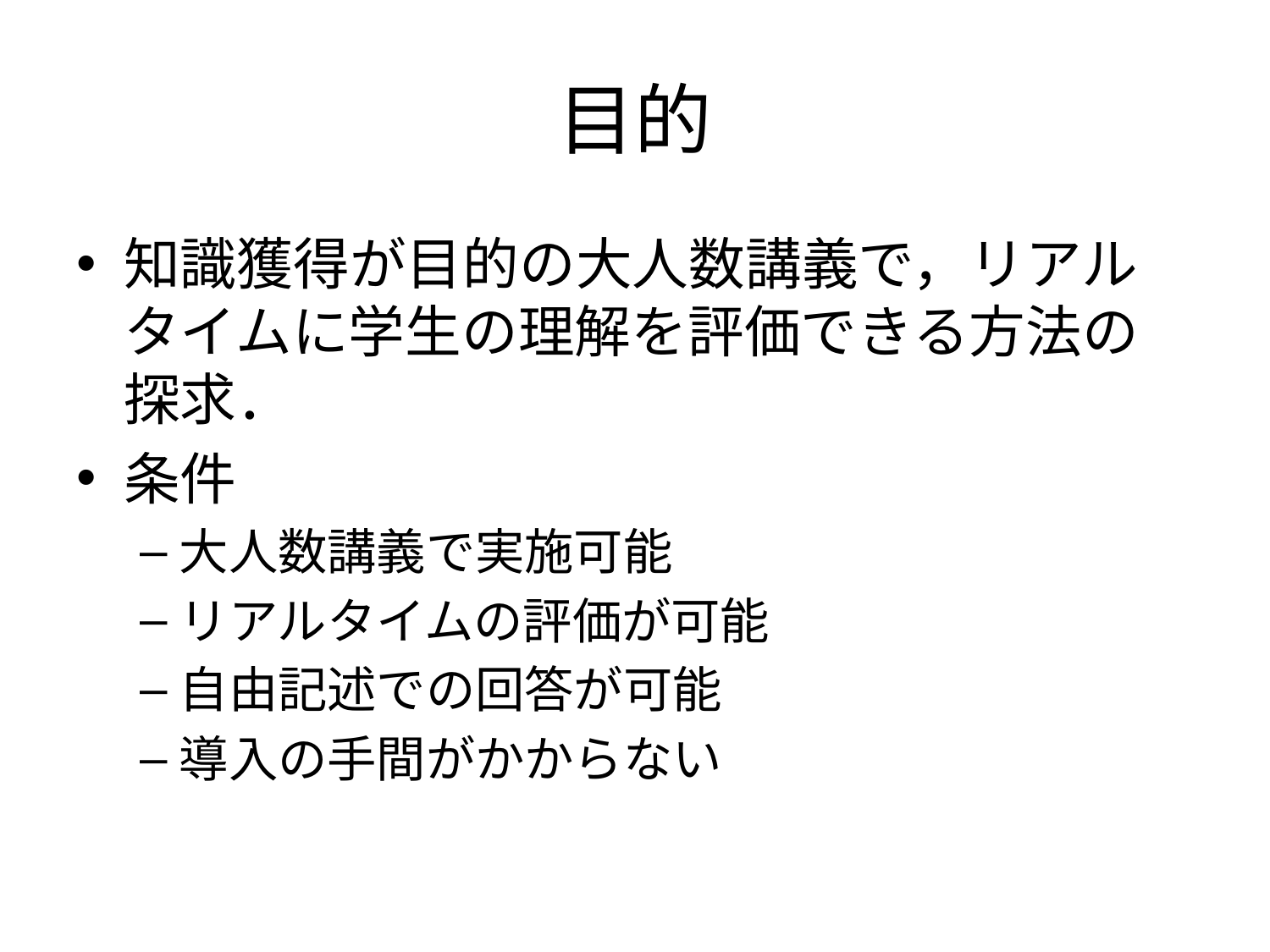

# 目的
知識獲得が目的の大人数講義で，リアルタイムに学生の理解を評価できる方法の探求．
条件
大人数講義で実施可能
リアルタイムの評価が可能
自由記述での回答が可能
導入の手間がかからない